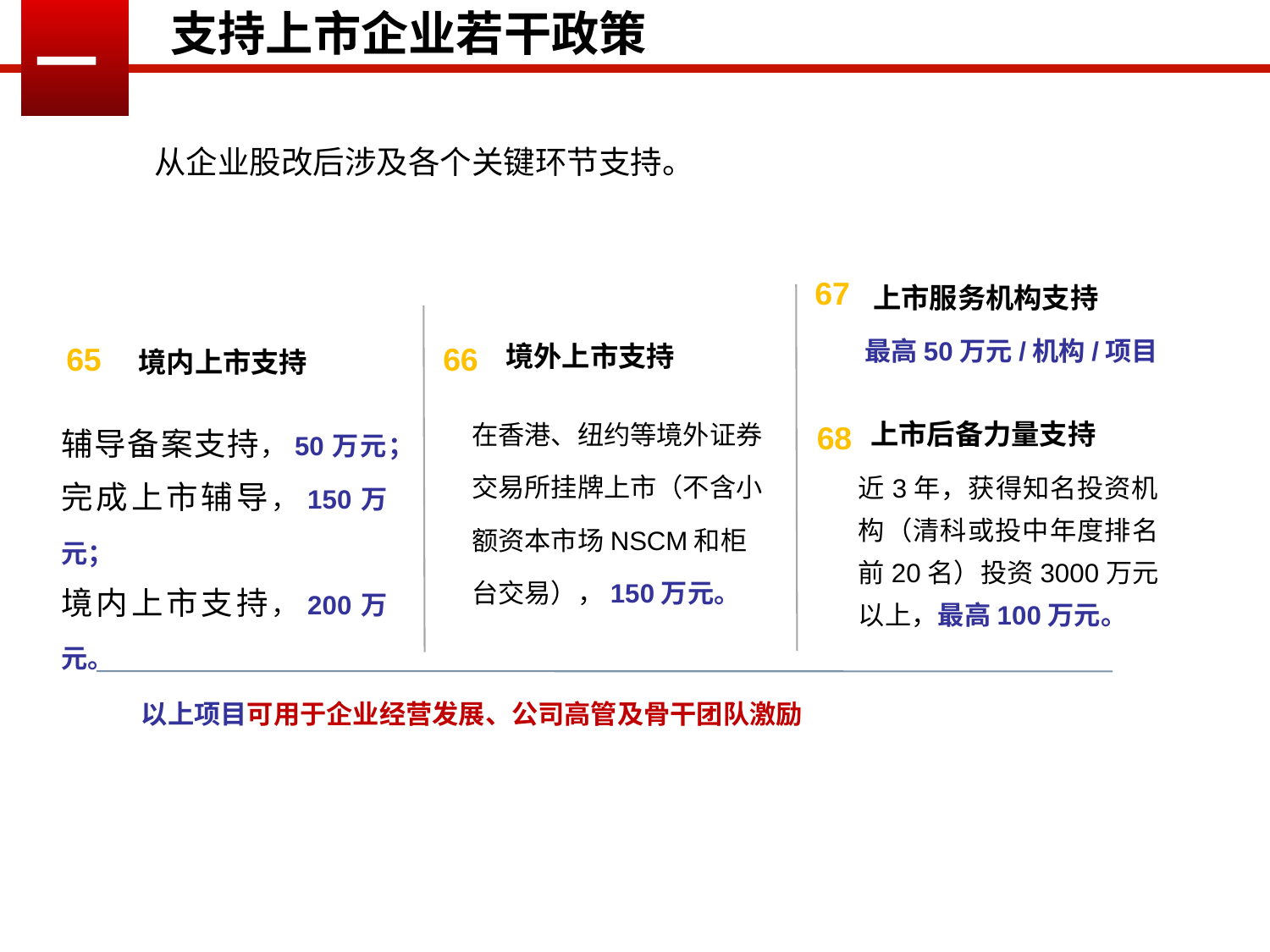

支持上市企业若干政策

一

从企业股改后涉及各个关键环节支持。
上市服务机构支持
最高50万元/机构/项目
67
境外上市支持
在香港、纽约等境外证券交易所挂牌上市（不含小额资本市场NSCM和柜台交易），150万元。
境内上市支持
辅导备案支持，50万元；
完成上市辅导，150万元；
境内上市支持，200万元。
66
65
上市后备力量支持

68
近3年，获得知名投资机构（清科或投中年度排名前20名）投资3000万元以上，最高100万元。
以上项目可用于企业经营发展、公司高管及骨干团队激励